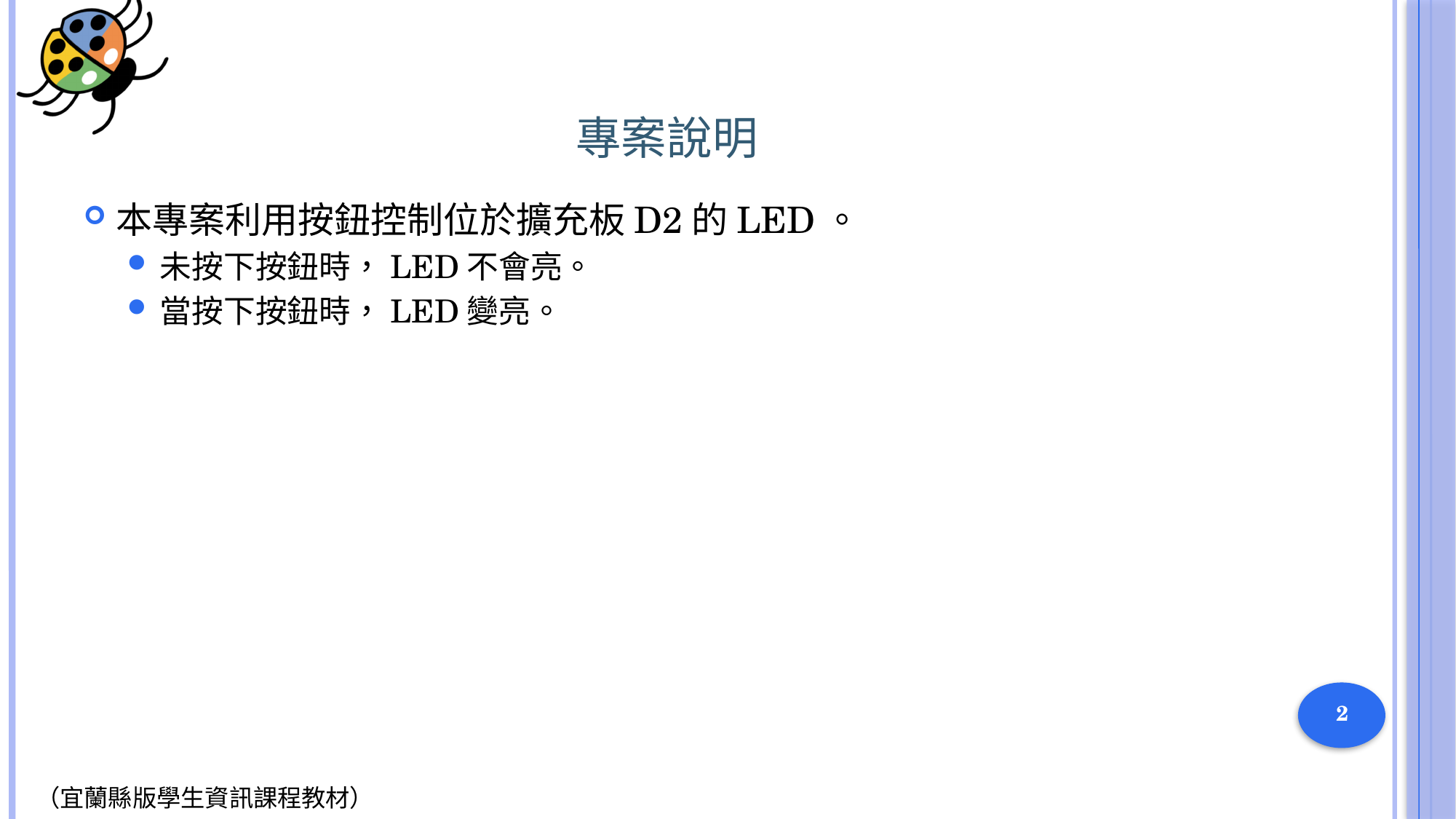

# 專案說明
本專案利用按鈕控制位於擴充板D2的LED。
未按下按鈕時，LED不會亮。
當按下按鈕時，LED變亮。

2